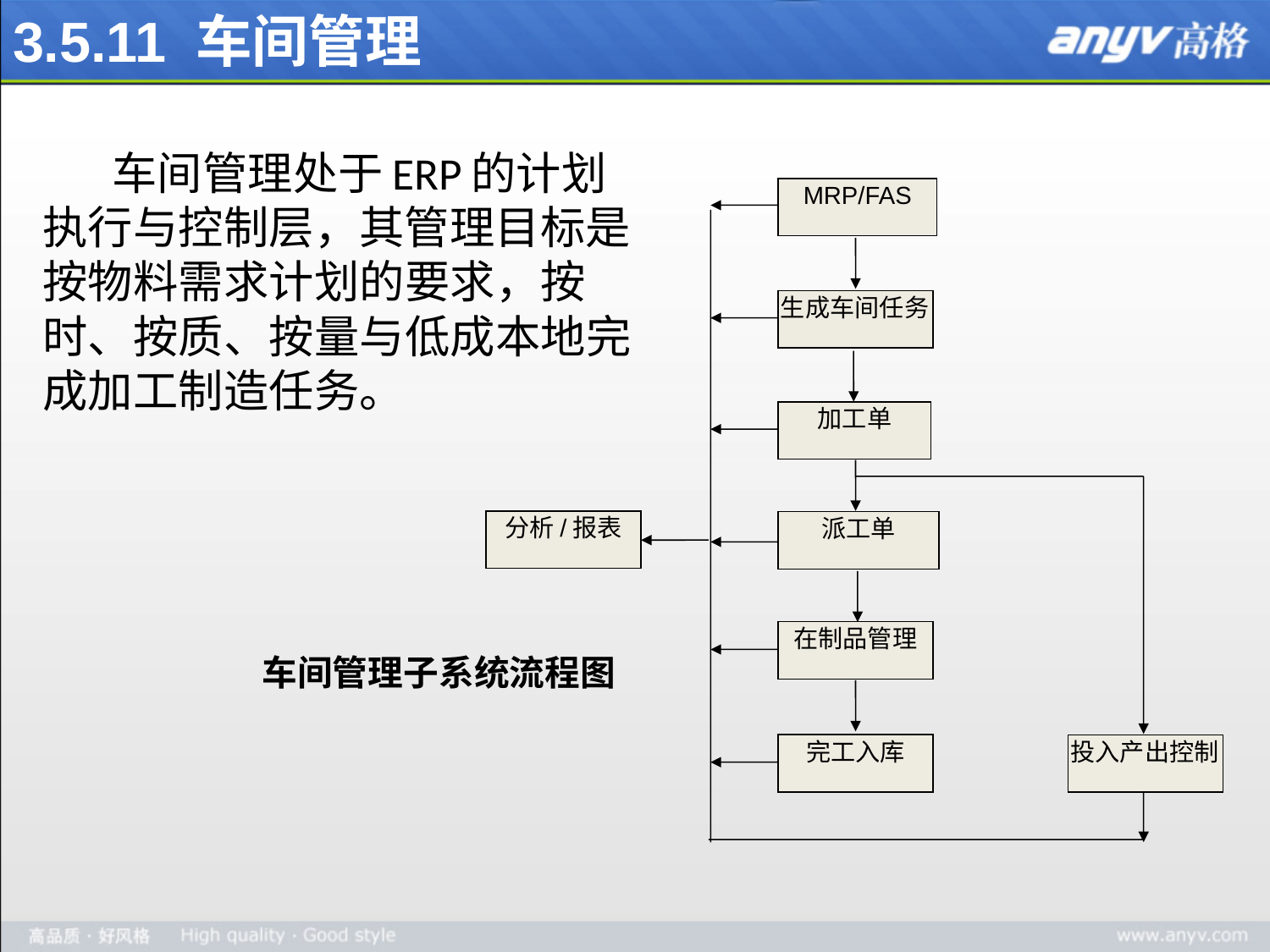

# 3.5.11 车间管理
      车间管理处于ERP的计划执行与控制层，其管理目标是按物料需求计划的要求，按时、按质、按量与低成本地完成加工制造任务。
MRP/FAS

生成车间任务

加工单

分析/报表
派工单

在制品管理

完工入库
投入产出控制

车间管理子系统流程图